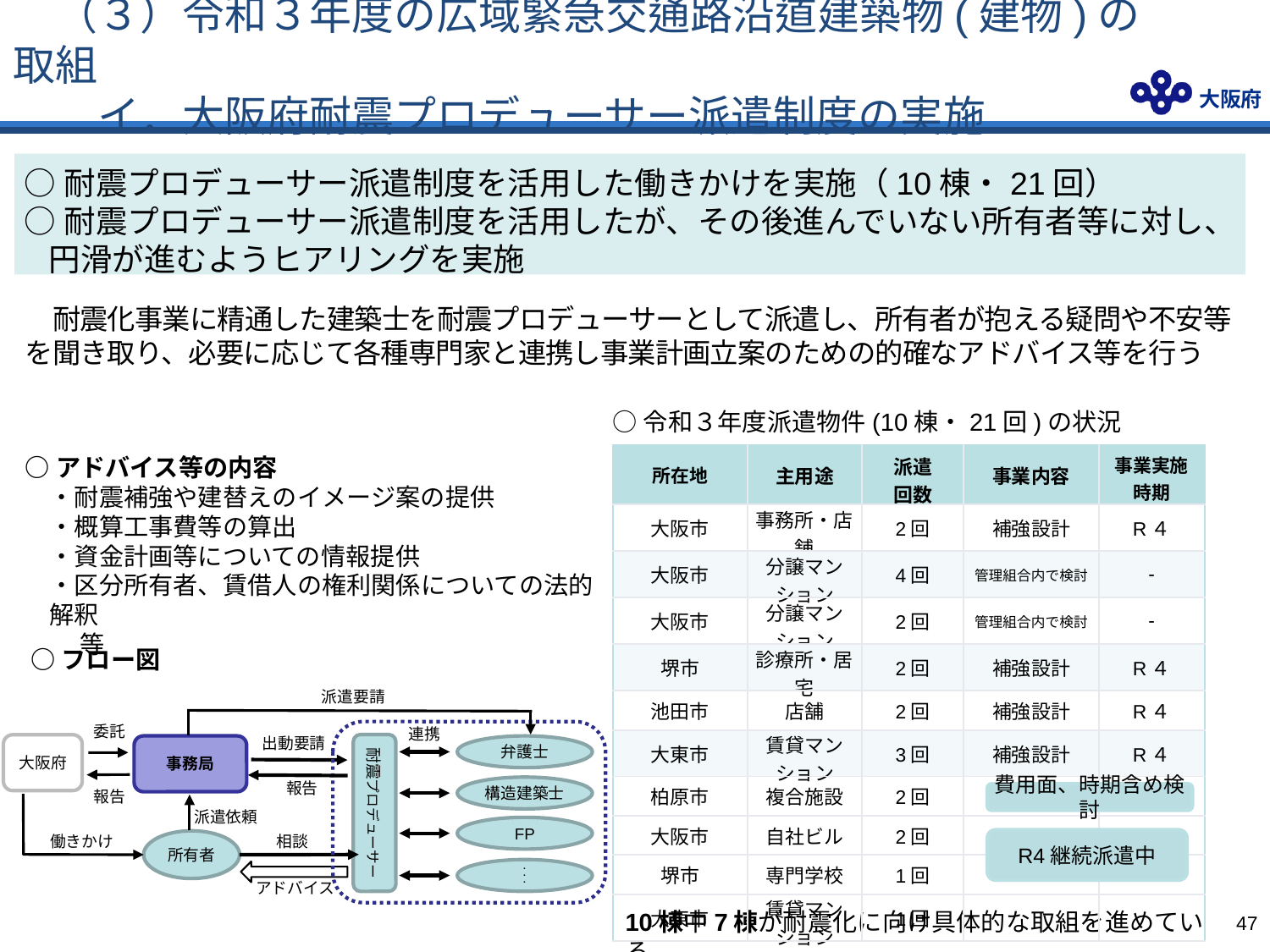

# （３）令和３年度の広域緊急交通路沿道建築物(建物)の取組 　　イ．大阪府耐震プロデューサー派遣制度の実施
○耐震プロデューサー派遣制度を活用した働きかけを実施（10棟・21回）
○耐震プロデューサー派遣制度を活用したが、その後進んでいない所有者等に対し、円滑が進むようヒアリングを実施
　耐震化事業に精通した建築士を耐震プロデューサーとして派遣し、所有者が抱える疑問や不安等を聞き取り、必要に応じて各種専門家と連携し事業計画立案のための的確なアドバイス等を行う
○令和３年度派遣物件(10棟・21回)の状況
| 所在地 | 主用途 | 派遣 回数 | 事業内容 | 事業実施時期 |
| --- | --- | --- | --- | --- |
| 大阪市 | 事務所・店舗 | 2回 | 補強設計 | R４ |
| 大阪市 | 分譲マンション | 4回 | 管理組合内で検討 | - |
| 大阪市 | 分譲マンション | 2回 | 管理組合内で検討 | - |
| 堺市 | 診療所・居宅 | 2回 | 補強設計 | R４ |
| 池田市 | 店舗 | 2回 | 補強設計 | R４ |
| 大東市 | 賃貸マンション | 3回 | 補強設計 | R４ |
| 柏原市 | 複合施設 | 2回 | 補強設計 | R４ |
| 大阪市 | 自社ビル | 2回 |  |  |
| 堺市 | 専門学校 | 1回 |  |  |
| 大東市 | 賃貸マンション | 1回 |  |  |
○アドバイス等の内容
・耐震補強や建替えのイメージ案の提供
・概算工事費等の算出
・資金計画等についての情報提供
・区分所有者、賃借人の権利関係についての法的解釈
　等
○フロー図
派遣要請
委託
連携

出動要請
耐震プロデューサー
大阪府
事務局
弁護士
報告
報告
構造建築士
派遣依頼
FP
働きかけ
相談
所有者
・・・

アドバイス
費用面、時期含め検討
R4継続派遣中
10棟中7棟が耐震化に向け具体的な取組を進めている
47